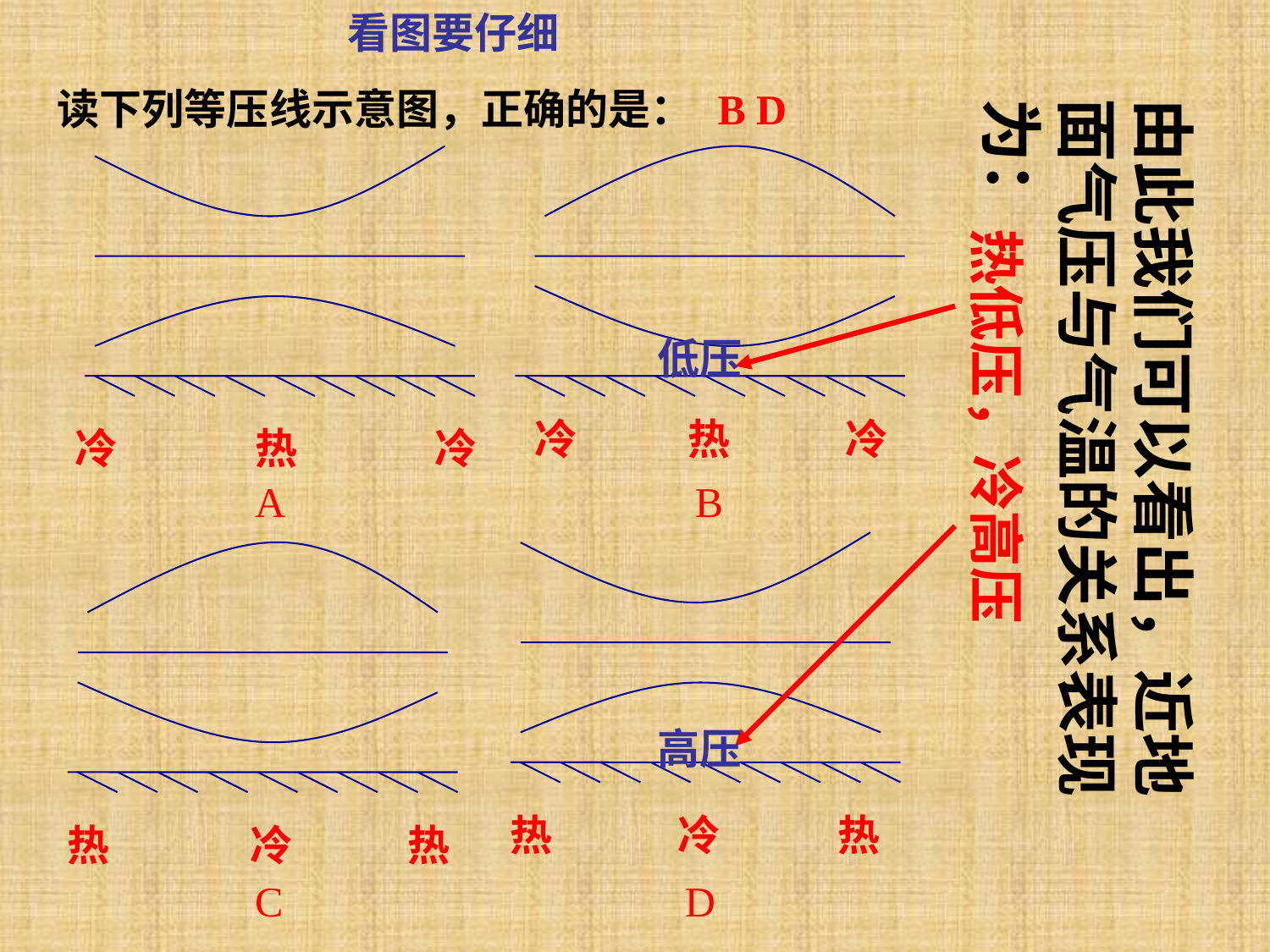

看图要仔细
读下列等压线示意图，正确的是：
B D
由此我们可以看出，近地面气压与气温的关系表现为：

热低压，冷高压

低压

冷
热
冷
冷
热
冷
A
B

高压

热
冷
热
热
冷
热
C
D